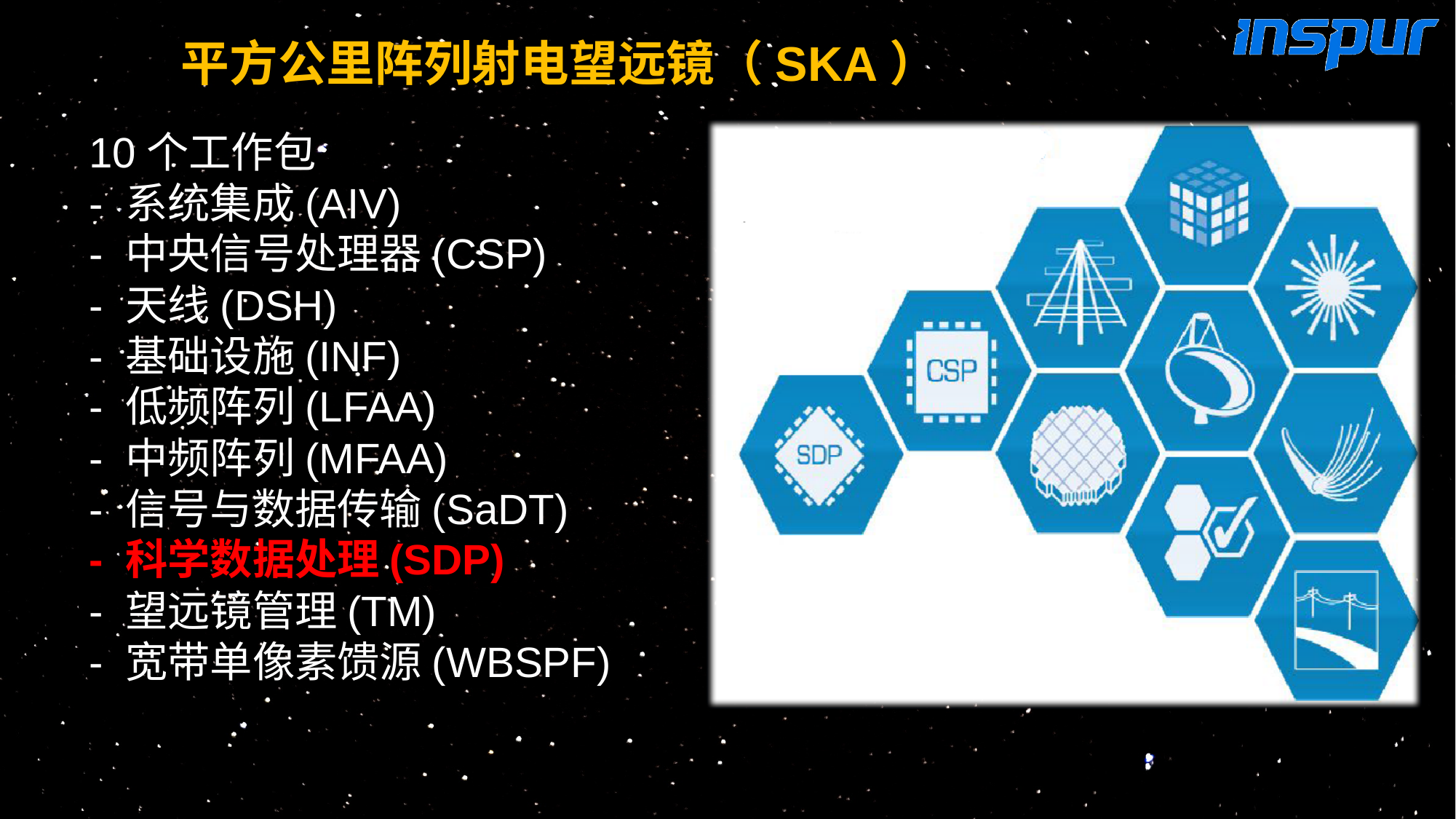

平方公里阵列射电望远镜（SKA）
10个工作包
- 系统集成(AIV)
- 中央信号处理器(CSP)
- 天线(DSH)
- 基础设施(INF)
- 低频阵列(LFAA)
- 中频阵列(MFAA)
- 信号与数据传输(SaDT)
- 科学数据处理(SDP)
- 望远镜管理(TM)
- 宽带单像素馈源(WBSPF)